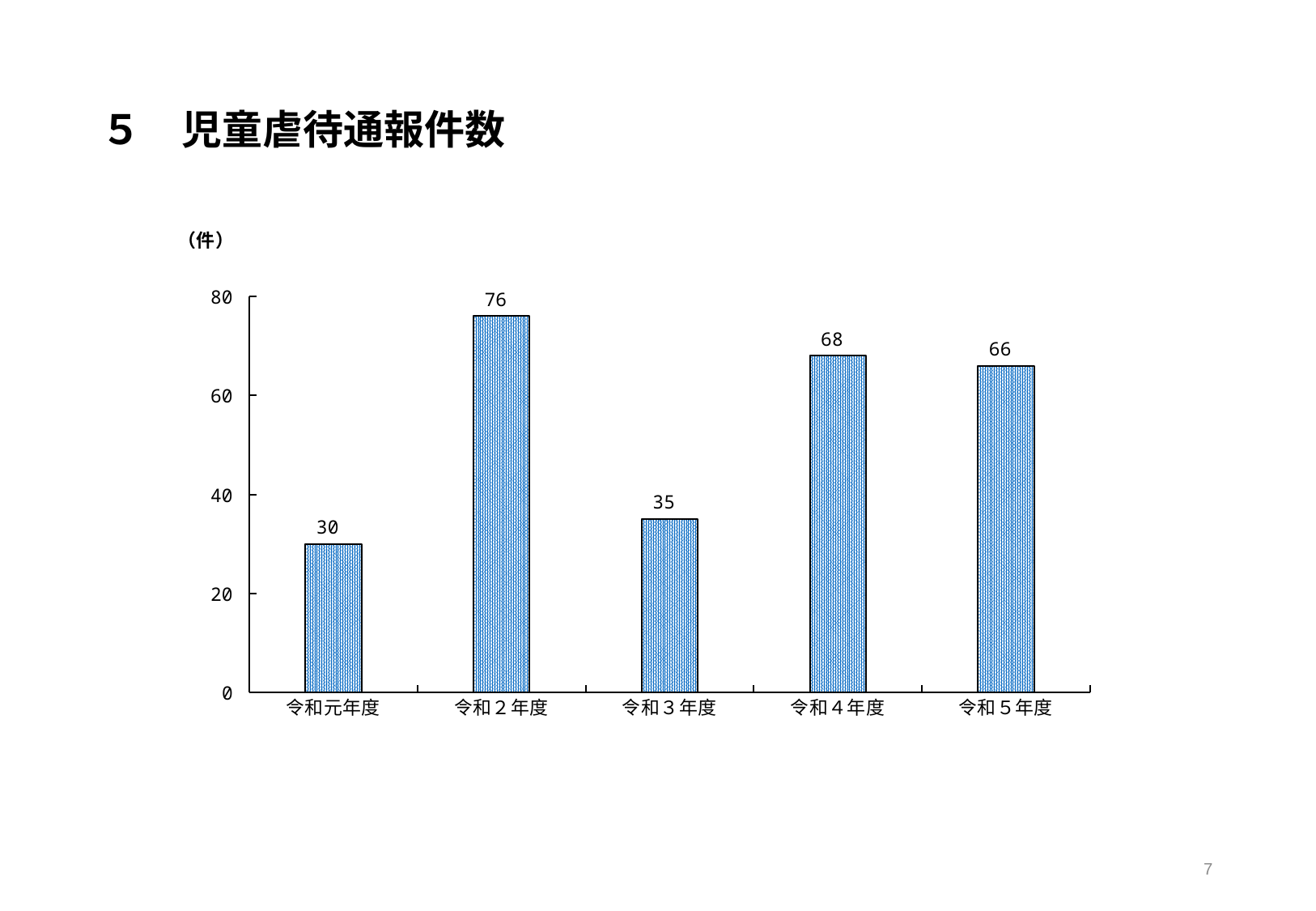

５　児童虐待通報件数

### Chart

| Category | 通報件数 |
|---|---|
| 令和元年度 | 30.0 |
| 令和２年度 | 76.0 |
| 令和３年度 | 35.0 |
| 令和４年度 | 68.0 |
| 令和５年度 | 66.0 |
7